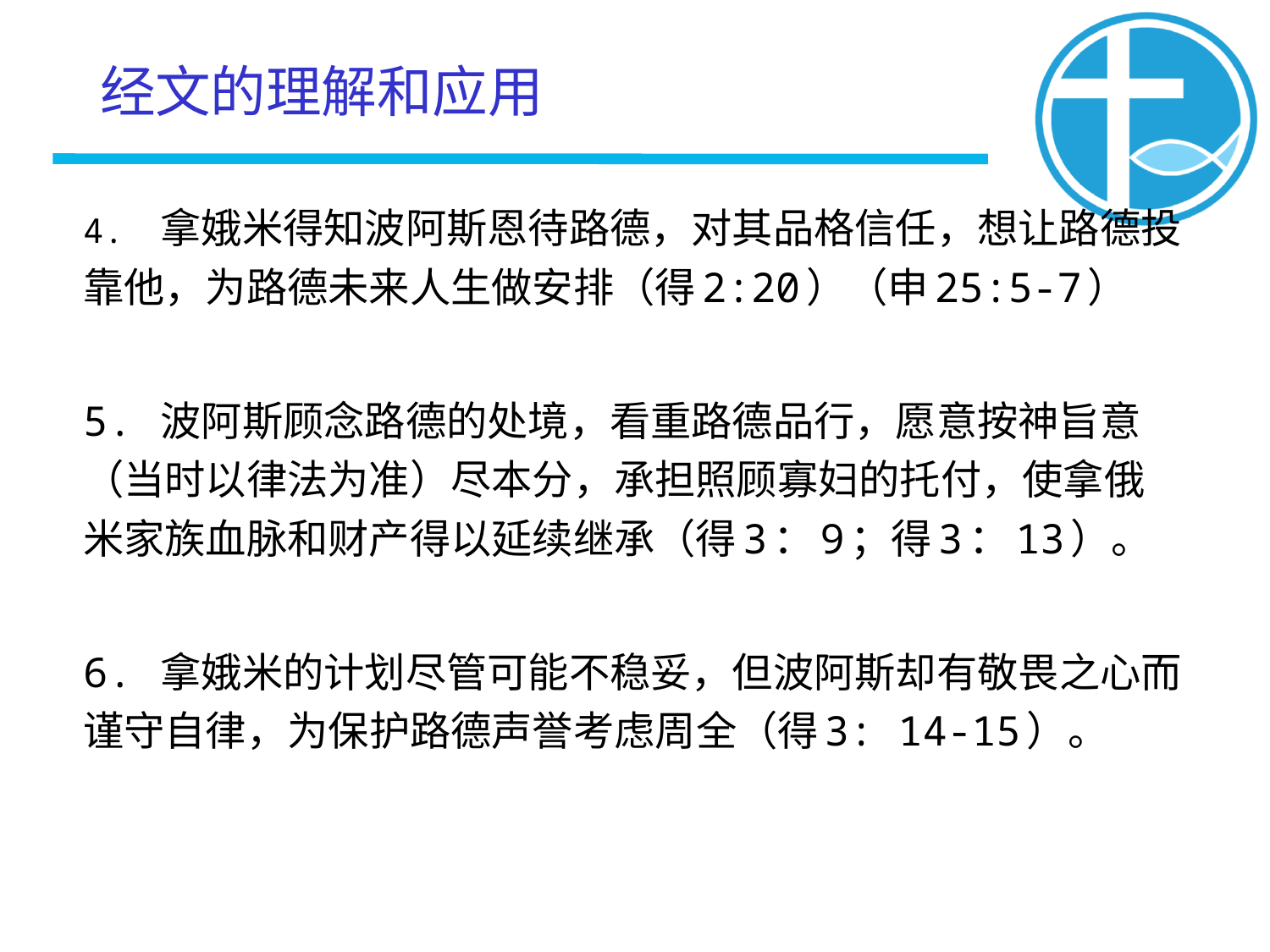

# 经文的理解和应用
4.	拿娥米得知波阿斯恩待路德，对其品格信任，想让路德投靠他，为路德未来人生做安排（得2:20）（申25:5-7）

5.	波阿斯顾念路德的处境，看重路德品行，愿意按神旨意（当时以律法为准）尽本分，承担照顾寡妇的托付，使拿俄米家族血脉和财产得以延续继承（得3：9；得3：13）。

6.	拿娥米的计划尽管可能不稳妥，但波阿斯却有敬畏之心而谨守自律，为保护路德声誉考虑周全（得3: 14-15）。